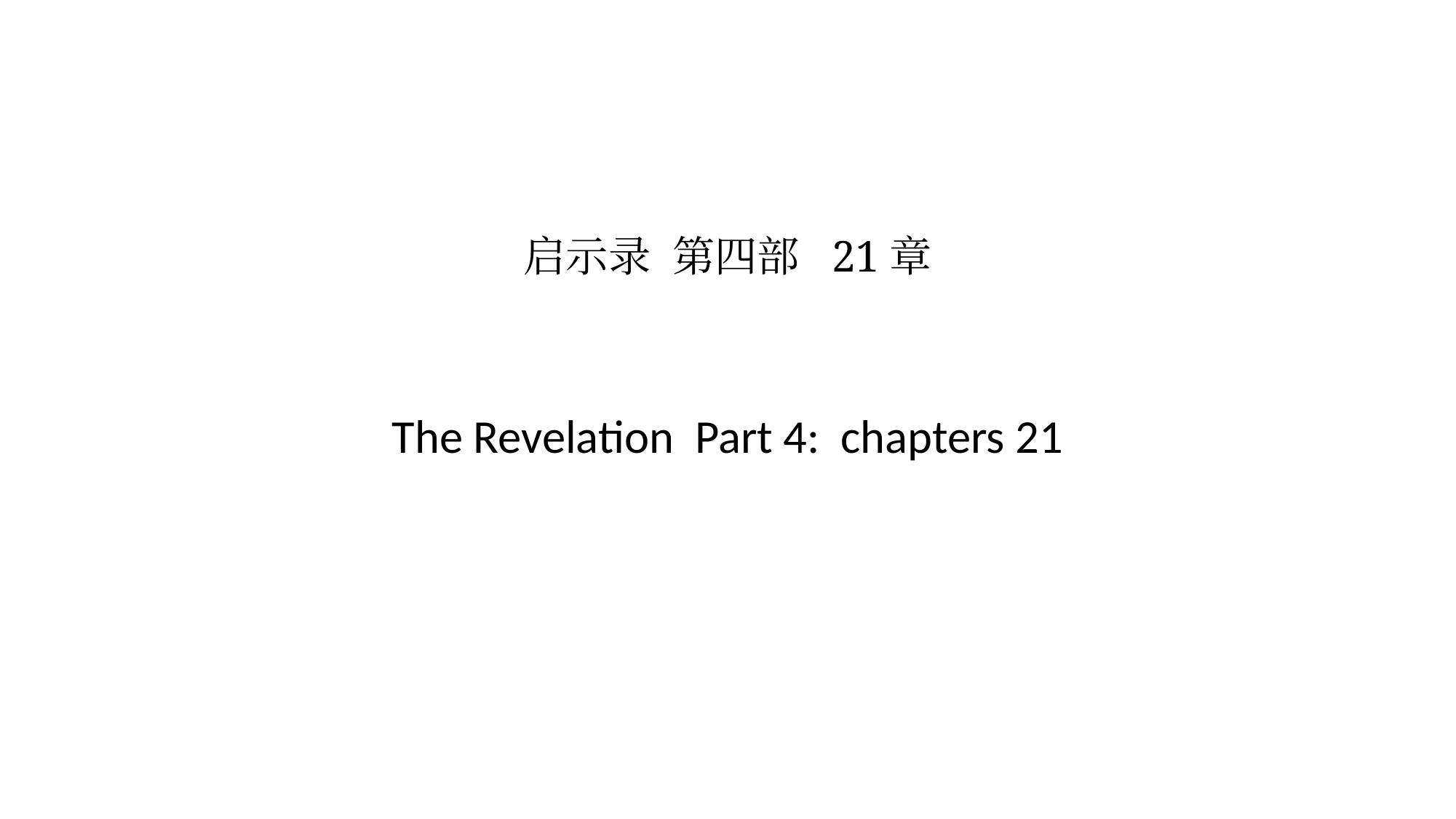

# 启示录  第四部  21章 The Revelation  Part 4:  chapters 21